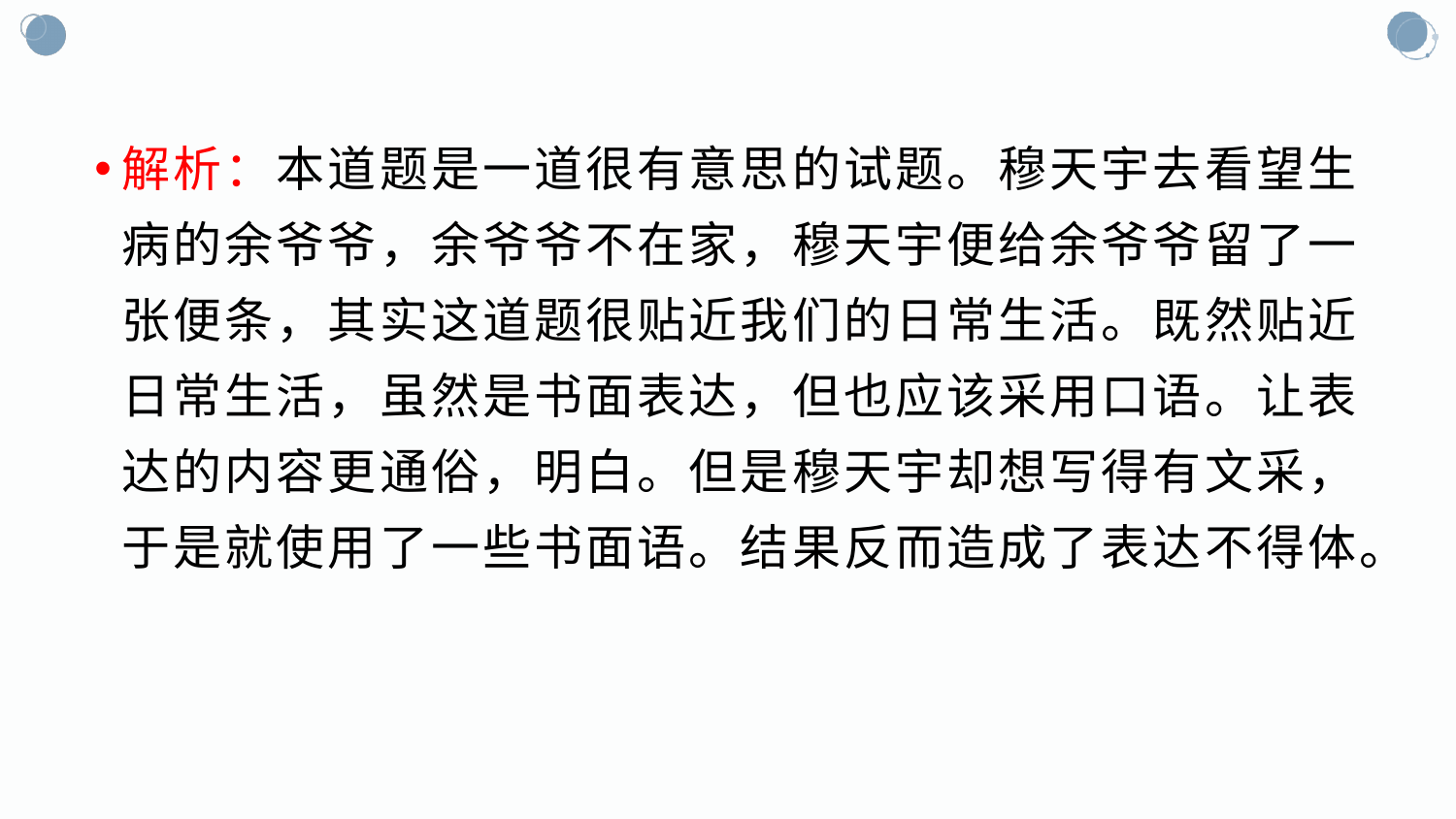

#
解析：本道题是一道很有意思的试题。穆天宇去看望生病的余爷爷，余爷爷不在家，穆天宇便给余爷爷留了一张便条，其实这道题很贴近我们的日常生活。既然贴近日常生活，虽然是书面表达，但也应该采用口语。让表达的内容更通俗，明白。但是穆天宇却想写得有文采，于是就使用了一些书面语。结果反而造成了表达不得体。